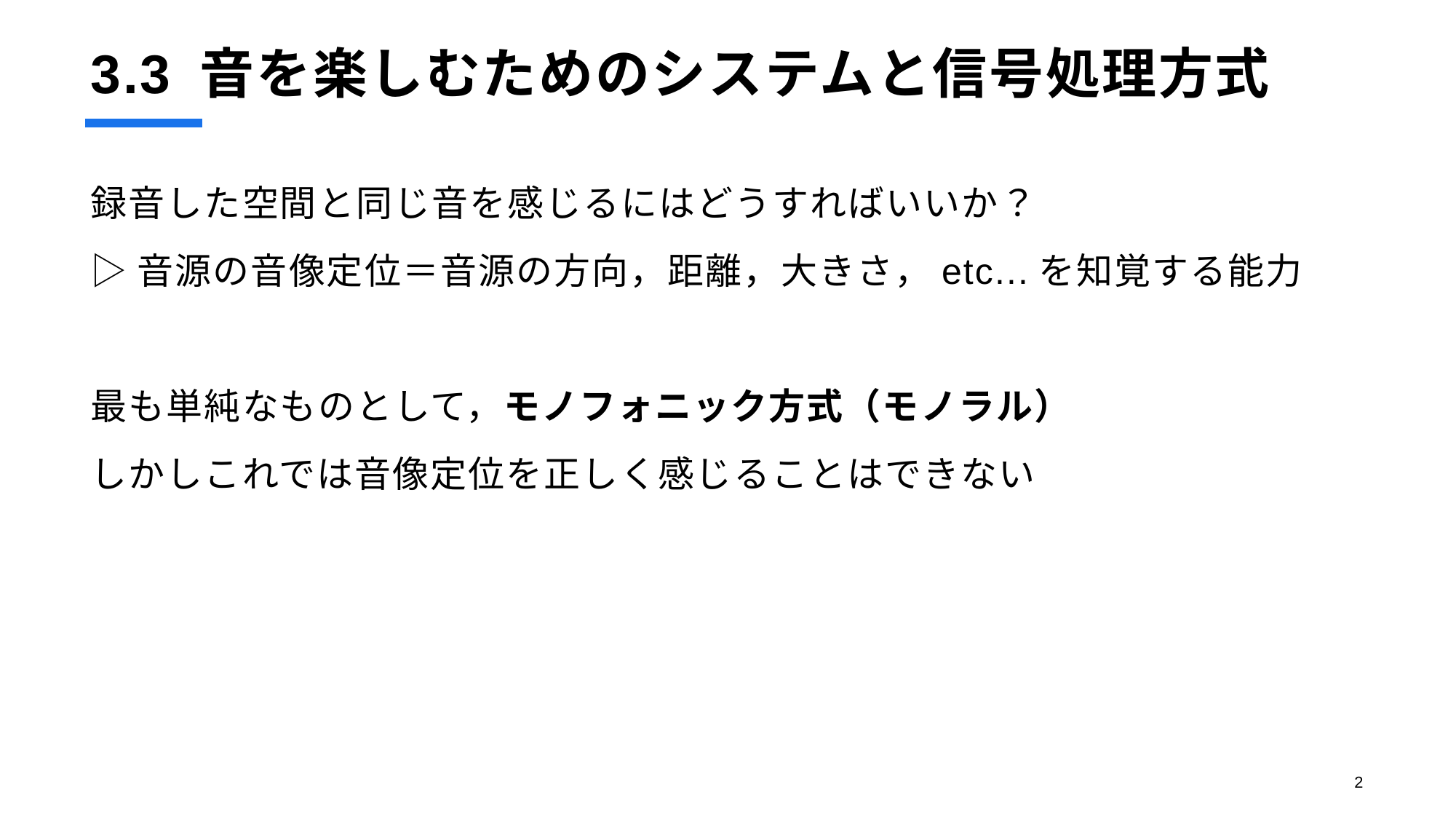

# 3.3	音を楽しむためのシステムと信号処理方式
録音した空間と同じ音を感じるにはどうすればいいか？
▷音源の音像定位＝音源の方向，距離，大きさ，etc...を知覚する能力

最も単純なものとして，モノフォニック方式（モノラル）
しかしこれでは音像定位を正しく感じることはできない
2